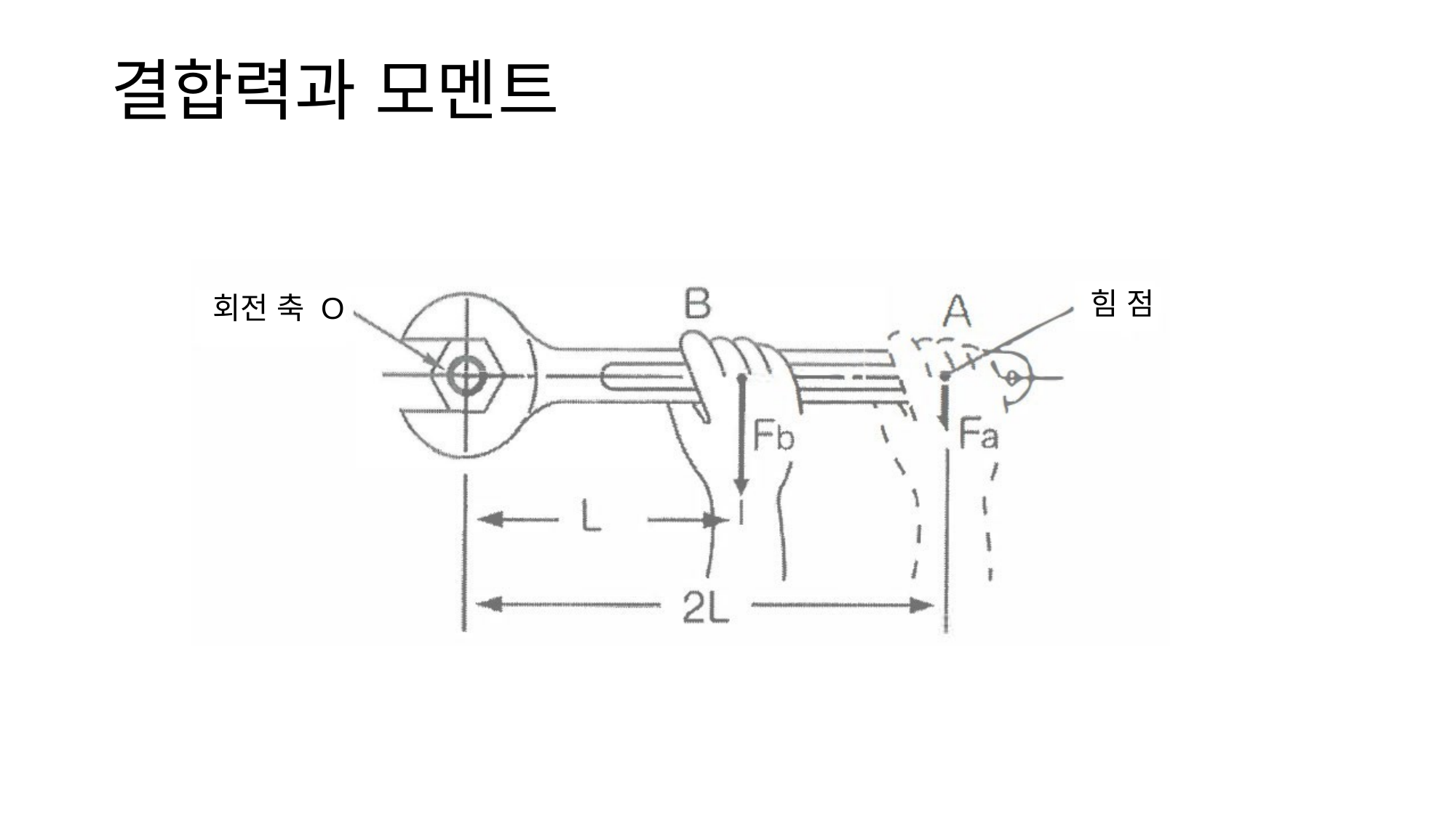

결합력과 모멘트

힘 점
회전 축 O